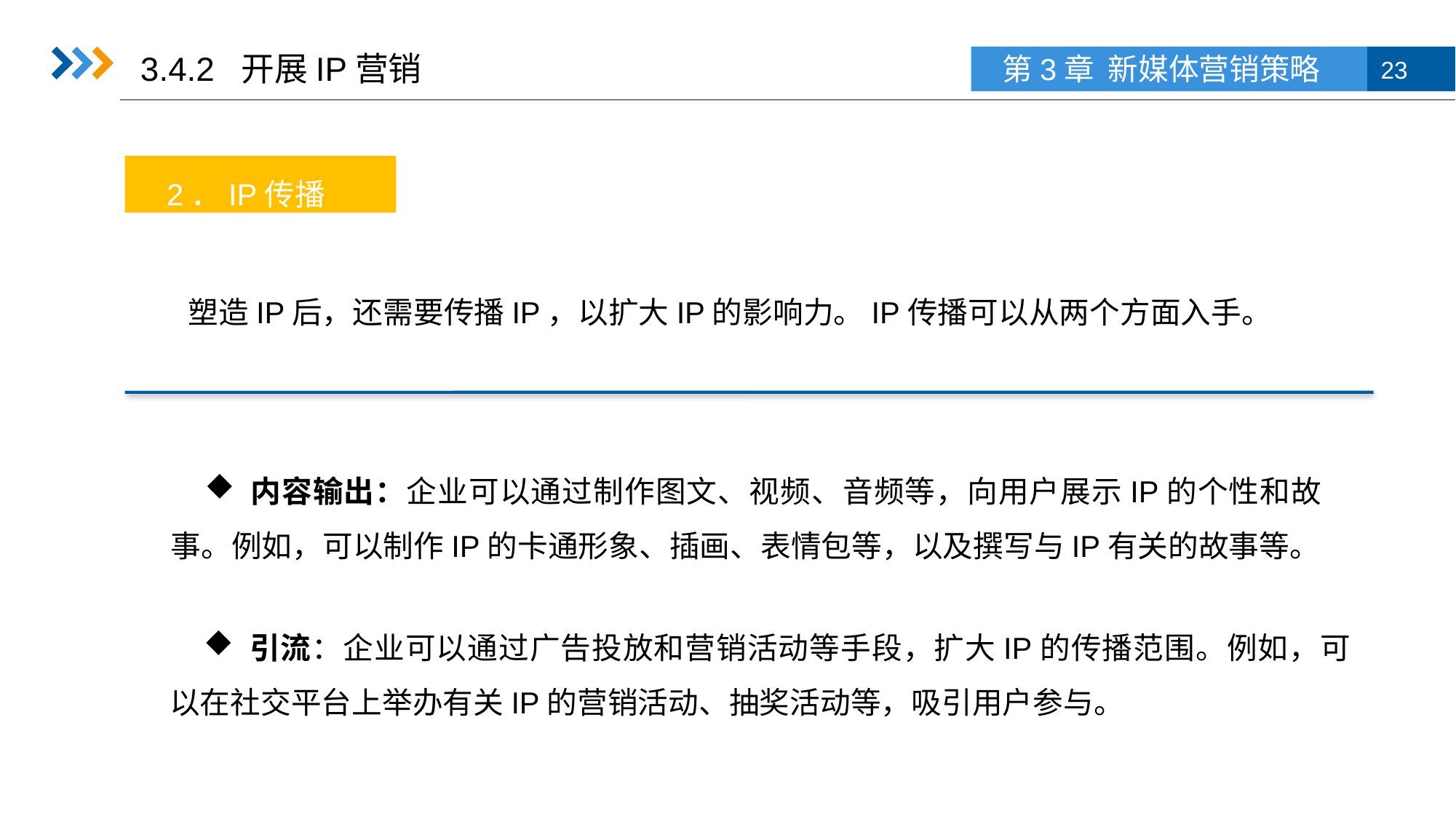

3.4.2  开展IP营销
2．IP传播
塑造IP后，还需要传播IP，以扩大IP的影响力。IP传播可以从两个方面入手。
 内容输出：企业可以通过制作图文、视频、音频等，向用户展示IP的个性和故事。例如，可以制作IP的卡通形象、插画、表情包等，以及撰写与IP有关的故事等。
 引流：企业可以通过广告投放和营销活动等手段，扩大IP的传播范围。例如，可以在社交平台上举办有关IP的营销活动、抽奖活动等，吸引用户参与。